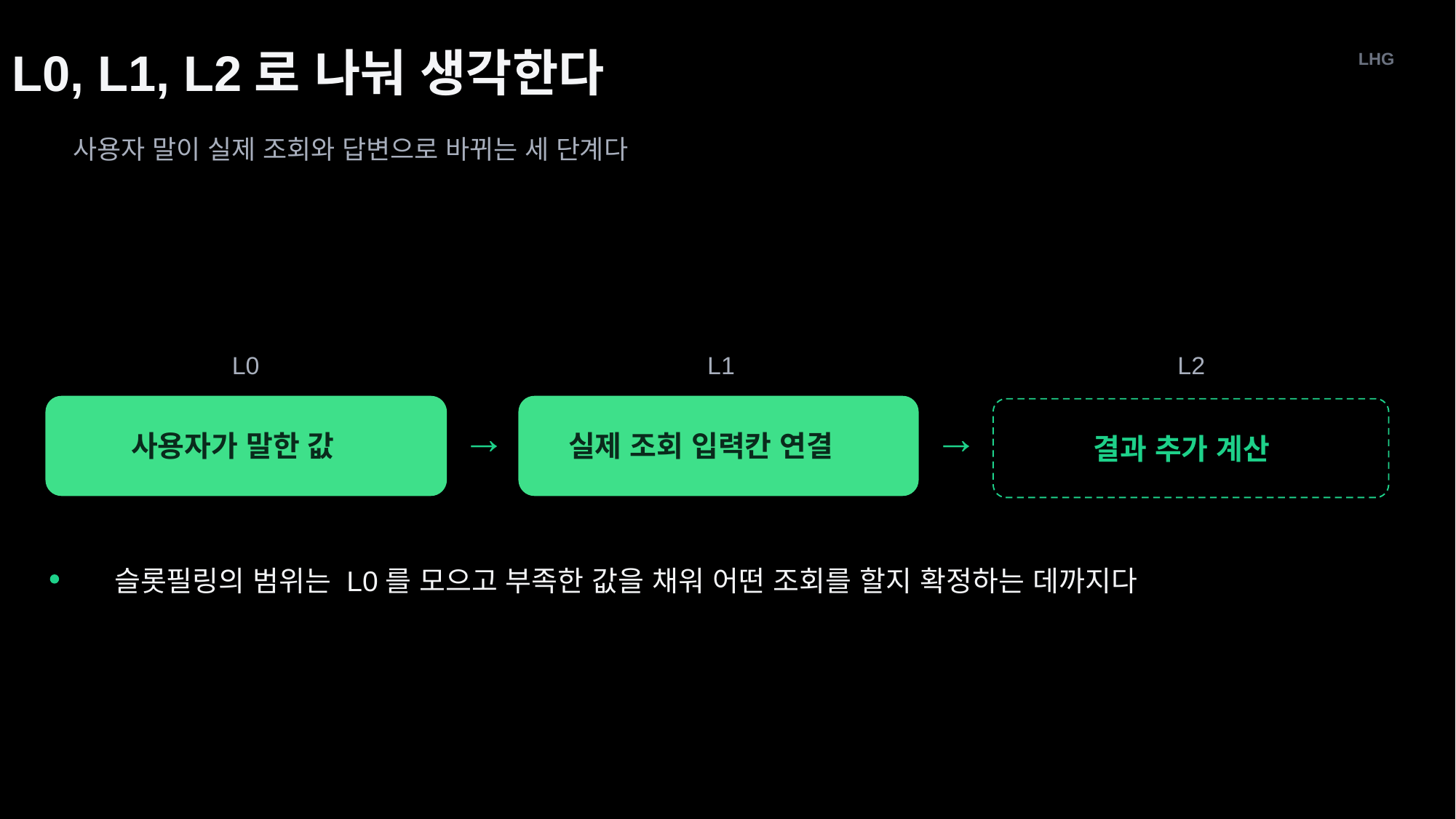

L0, L1, L2로 나눠 생각한다
LHG
사용자 말이 실제 조회와 답변으로 바뀌는 세 단계다
L0
L1
L2

→
→
사용자가 말한 값
실제 조회 입력칸 연결
결과 추가 계산

슬롯필링의 범위는 L0를 모으고 부족한 값을 채워 어떤 조회를 할지 확정하는 데까지다